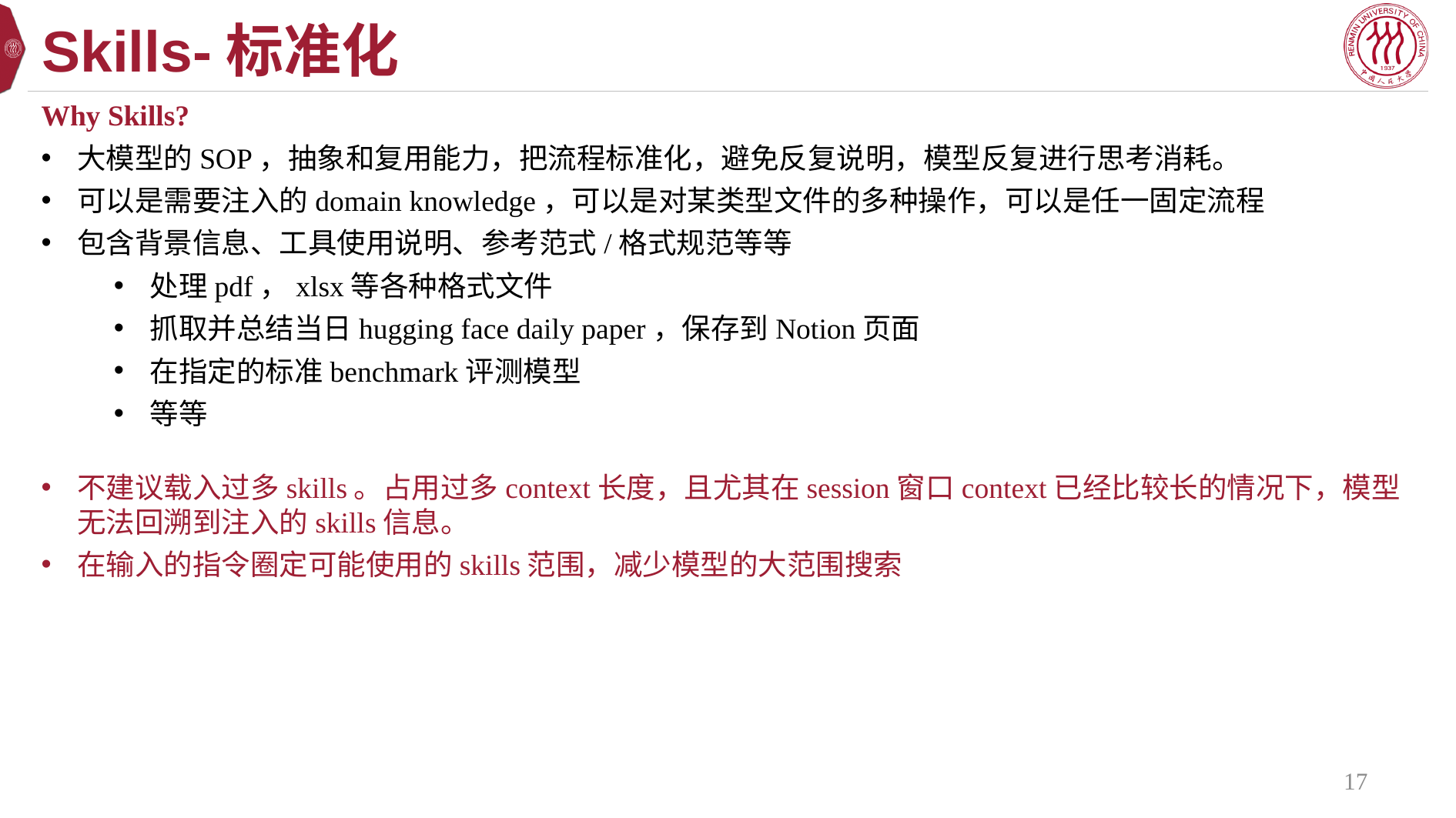

# Skills-标准化
Why Skills?
大模型的SOP，抽象和复用能力，把流程标准化，避免反复说明，模型反复进行思考消耗。
可以是需要注入的domain knowledge，可以是对某类型文件的多种操作，可以是任一固定流程
包含背景信息、工具使用说明、参考范式/格式规范等等
处理pdf，xlsx等各种格式文件
抓取并总结当日hugging face daily paper，保存到Notion页面
在指定的标准benchmark评测模型
等等
不建议载入过多skills。占用过多context长度，且尤其在session窗口context已经比较长的情况下，模型无法回溯到注入的skills信息。
在输入的指令圈定可能使用的skills范围，减少模型的大范围搜索
17